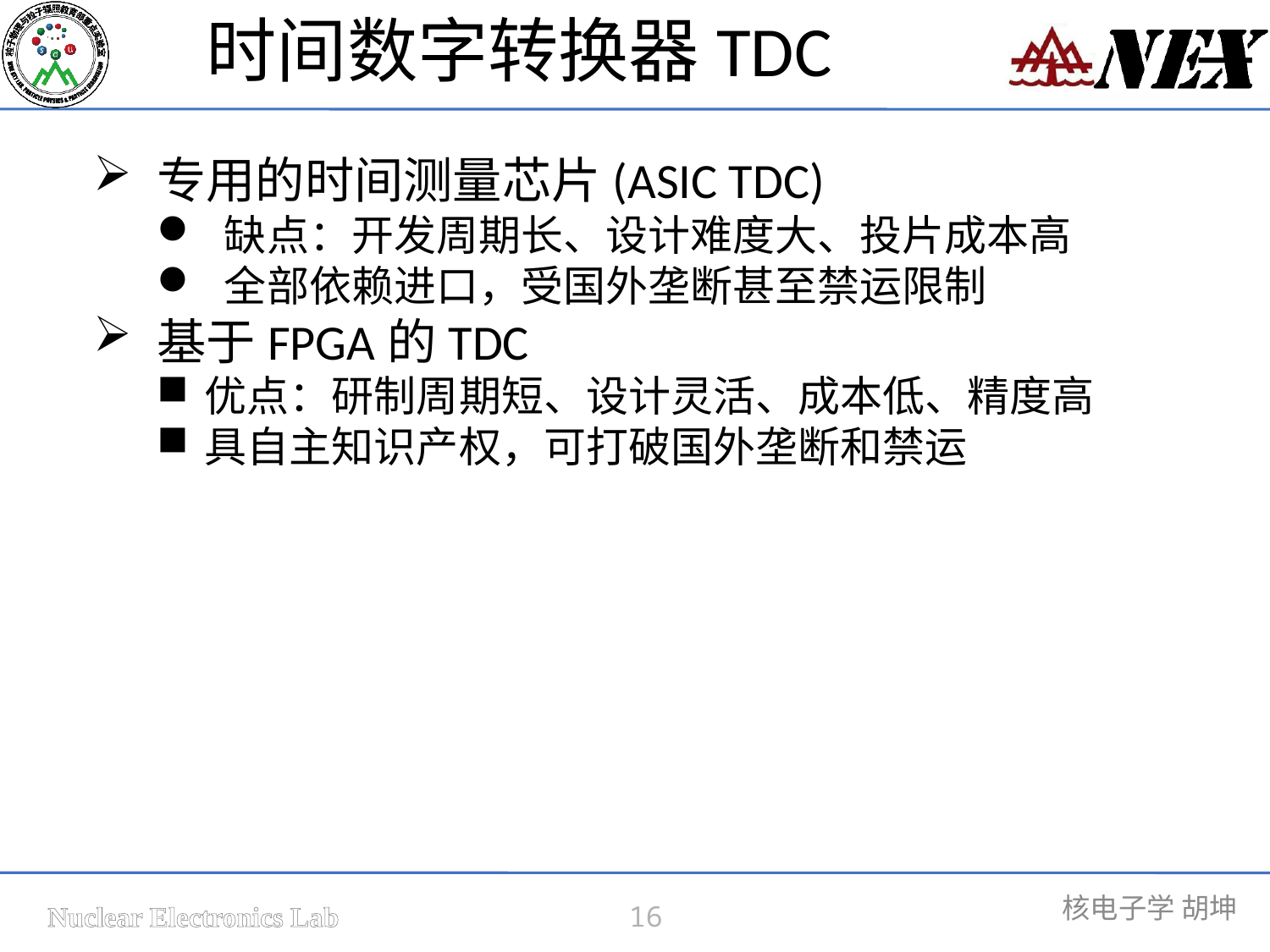

时间数字转换器TDC
专用的时间测量芯片(ASIC TDC)
 缺点：开发周期长、设计难度大、投片成本高
 全部依赖进口，受国外垄断甚至禁运限制
基于FPGA的TDC
优点：研制周期短、设计灵活、成本低、精度高
具自主知识产权，可打破国外垄断和禁运
16